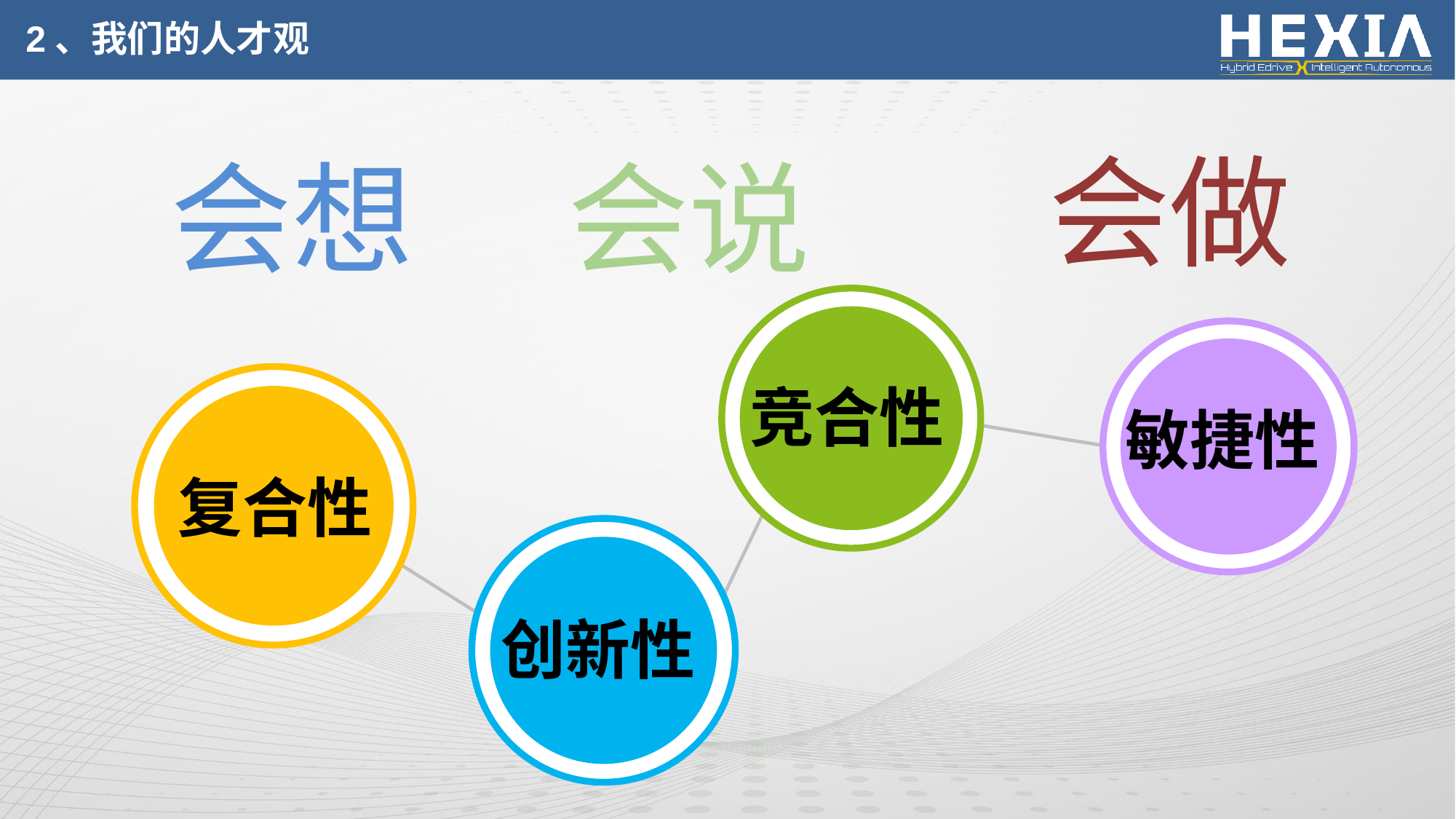

2、我们的人才观

竞合性
敏捷性

复合性

创新性
●●●●●●●●●●●●●●●●●●●●●●●●●●●●●●●●●●●●●●
●●●●●●●●●●●●●●●●●●●●●●●●●●●●●●●●●●●●●●
会做
会想
会说